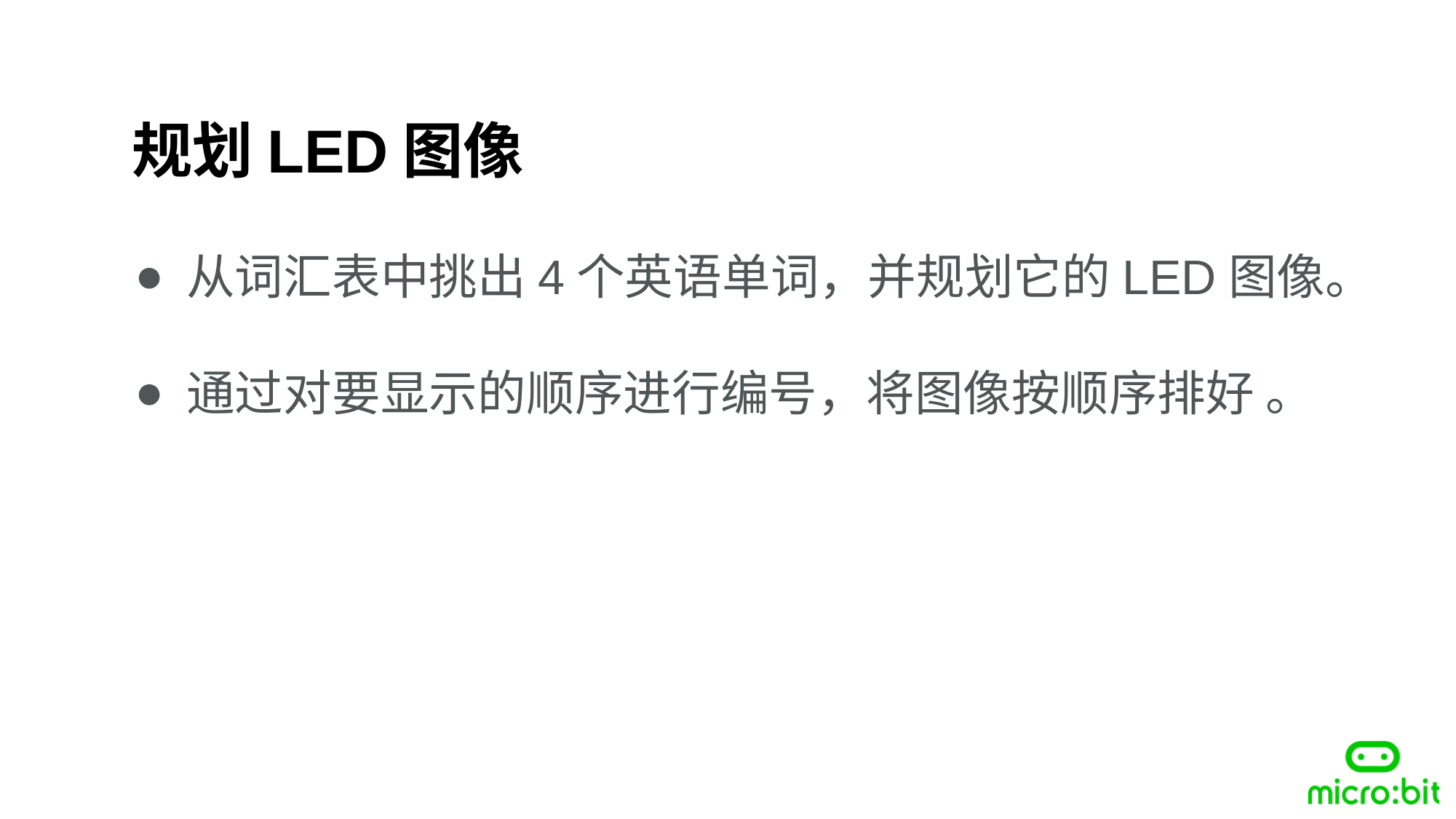

规划LED图像

从词汇表中挑出4个英语单词，并规划它的LED图像。

通过对要显示的顺序进行编号，将图像按顺序排好 。